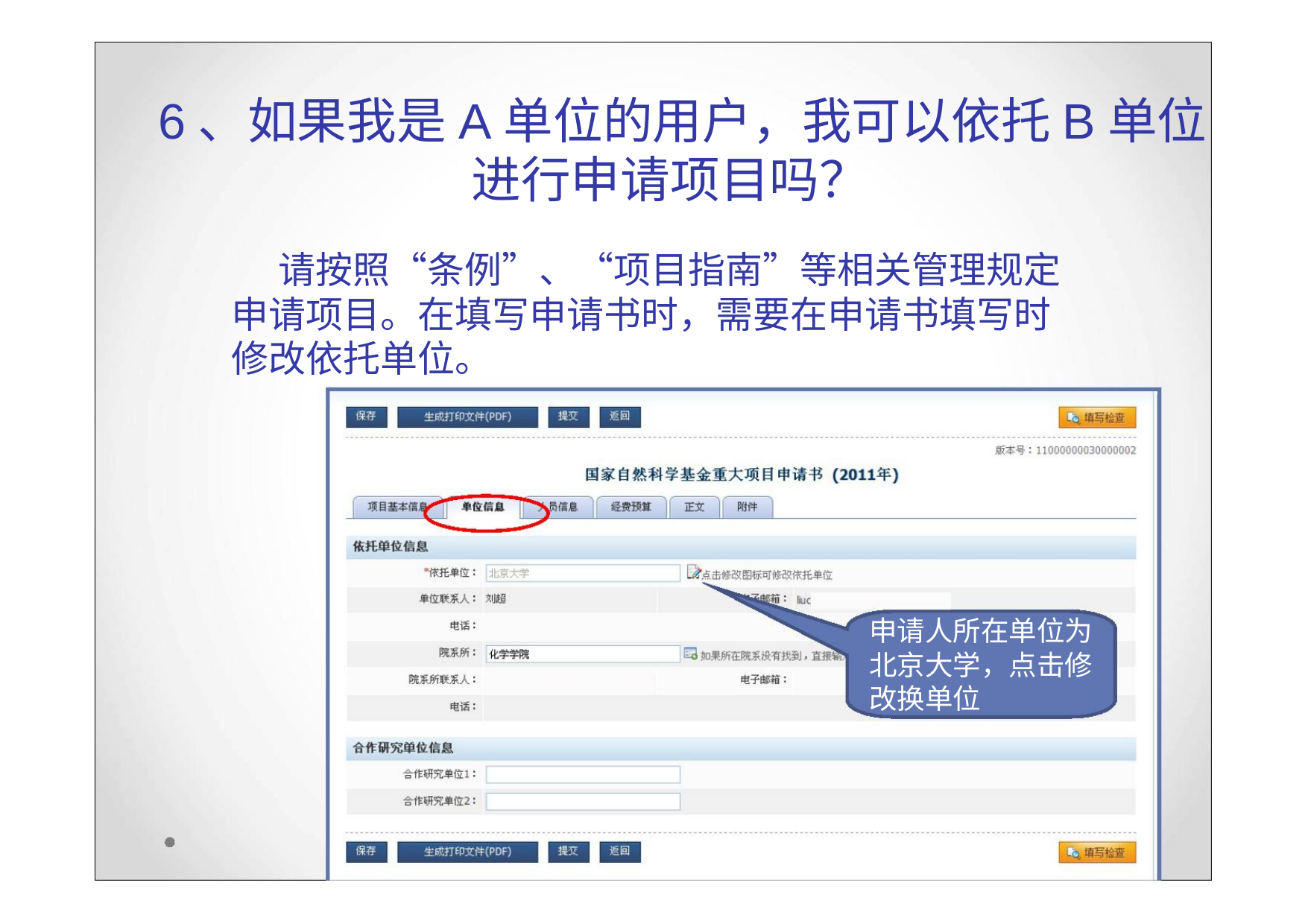

6、如果我是A单位的用户，我可以依托B单位
进行申请项目吗？
请按照“条例”、“项目指南”等相关管理规定
申请项目。在填写申请书时，需要在申请书填写时
修改依托单位。
申请人所在单位为
北京大学，点击修
改换单位